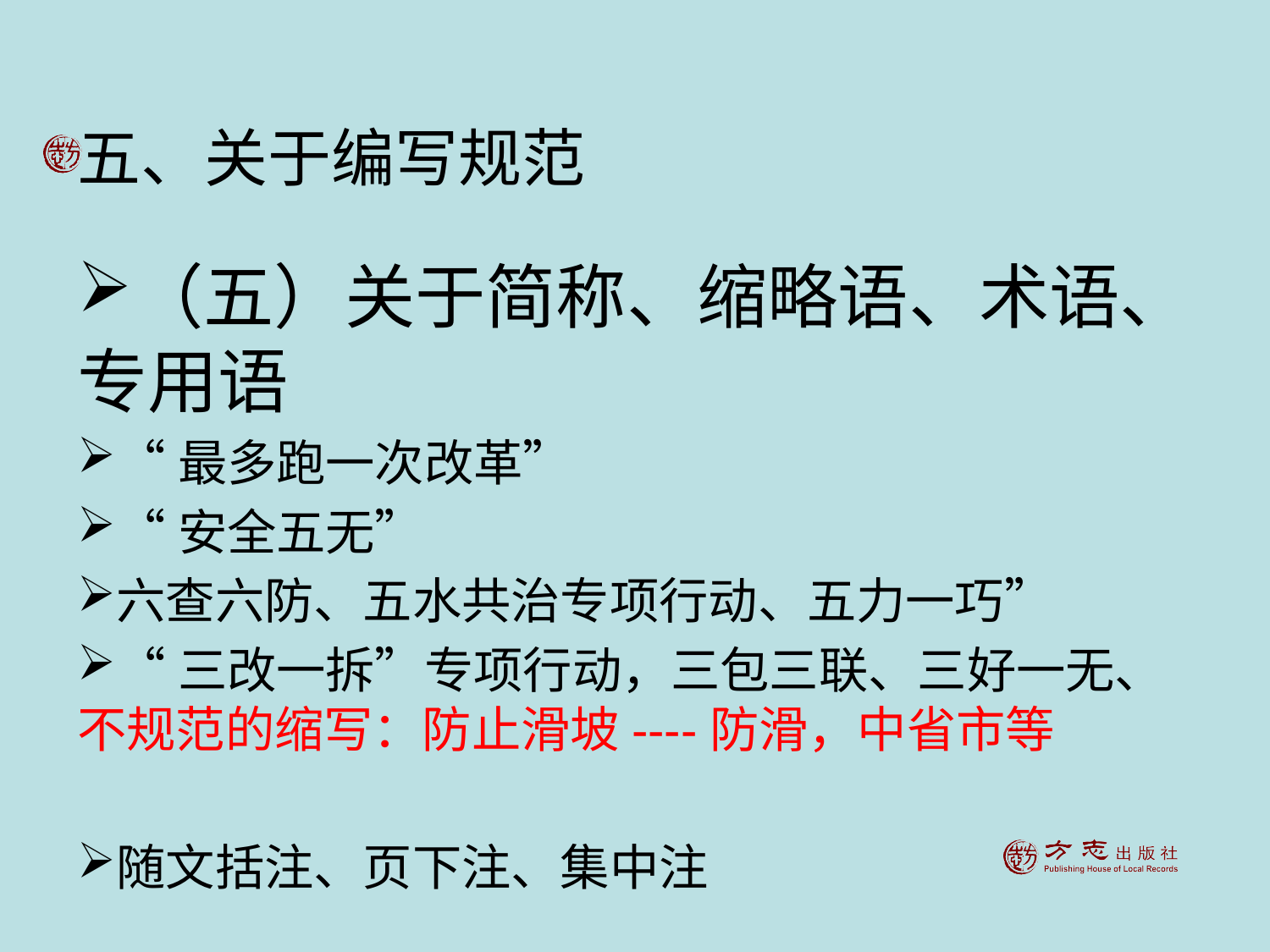

# 五、关于编写规范
（五）关于简称、缩略语、术语、专用语
“最多跑一次改革”
“安全五无”
六查六防、五水共治专项行动、五力一巧”
“三改一拆”专项行动，三包三联、三好一无、不规范的缩写：防止滑坡----防滑，中省市等

随文括注、页下注、集中注